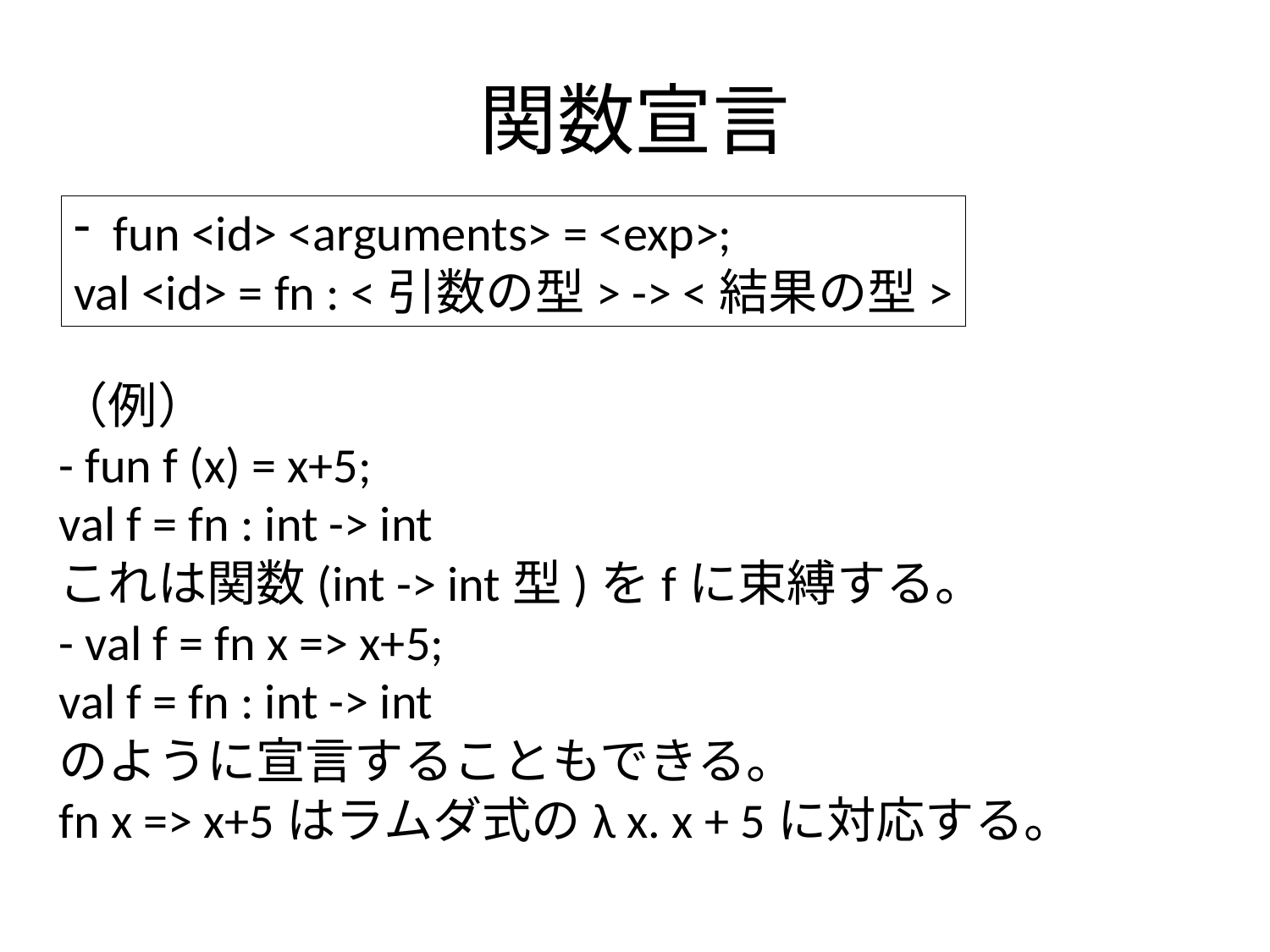

# 関数宣言
fun <id> <arguments> = <exp>;
val <id> = fn : <引数の型> -> <結果の型>
（例）
- fun f (x) = x+5;
val f = fn : int -> int
これは関数(int -> int型)をfに束縛する。
- val f = fn x => x+5;
val f = fn : int -> int
のように宣言することもできる。
fn x => x+5はラムダ式のλ x. x + 5に対応する。